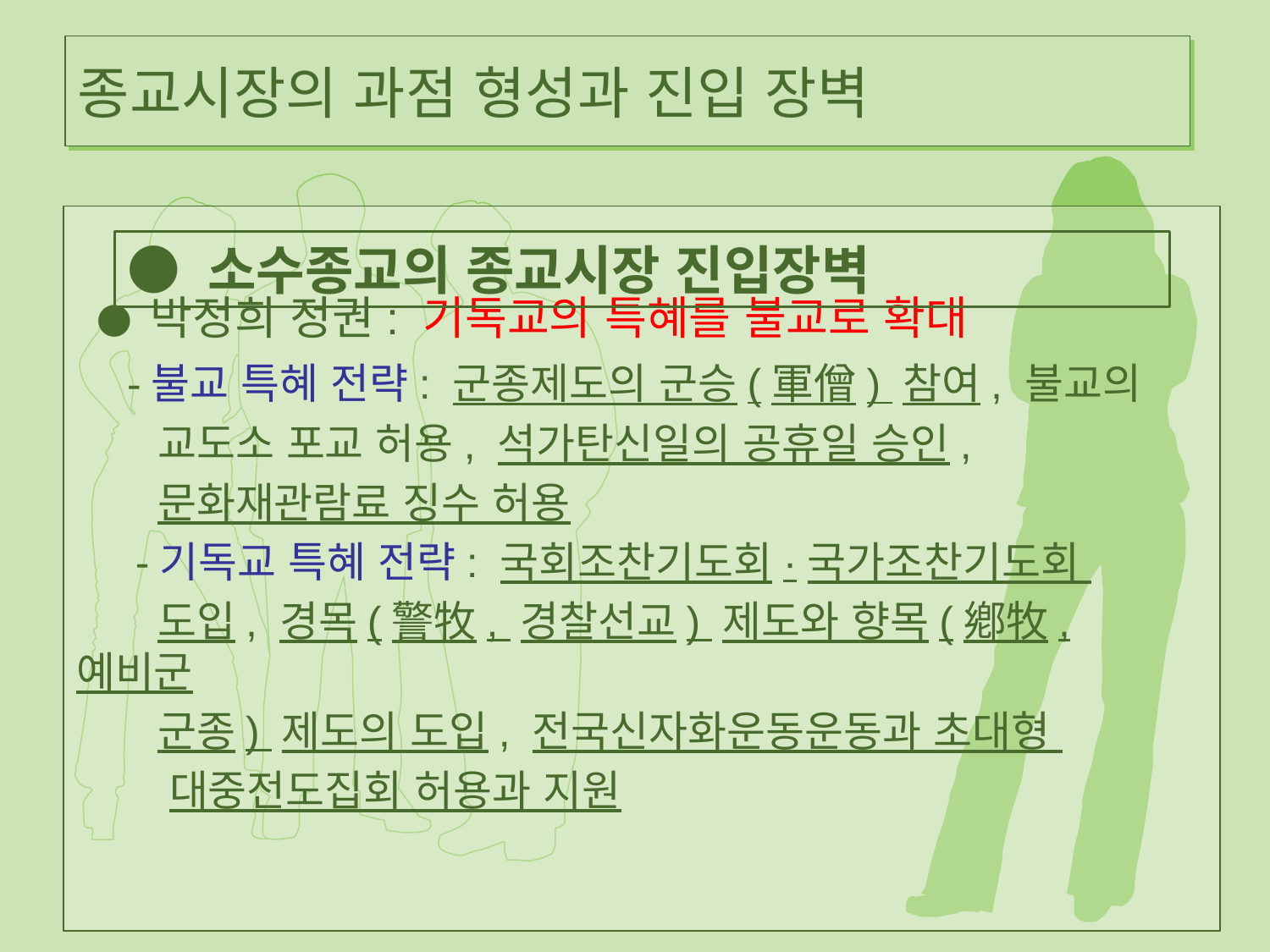

# 종교시장의 과점 형성과 진입 장벽

  ● 박정희 정권: 기독교의 특혜를 불교로 확대
    -불교 특혜 전략: 군종제도의 군승(軍僧) 참여, 불교의
      교도소 포교 허용, 석가탄신일의 공휴일 승인,
      문화재관람료 징수 허용
     -기독교 특혜 전략: 국회조찬기도회·국가조찬기도회
      도입, 경목(警牧, 경찰선교) 제도와 향목(鄕牧, 예비군
      군종) 제도의 도입, 전국신자화운동운동과 초대형
       대중전도집회 허용과 지원

● 소수종교의 종교시장 진입장벽